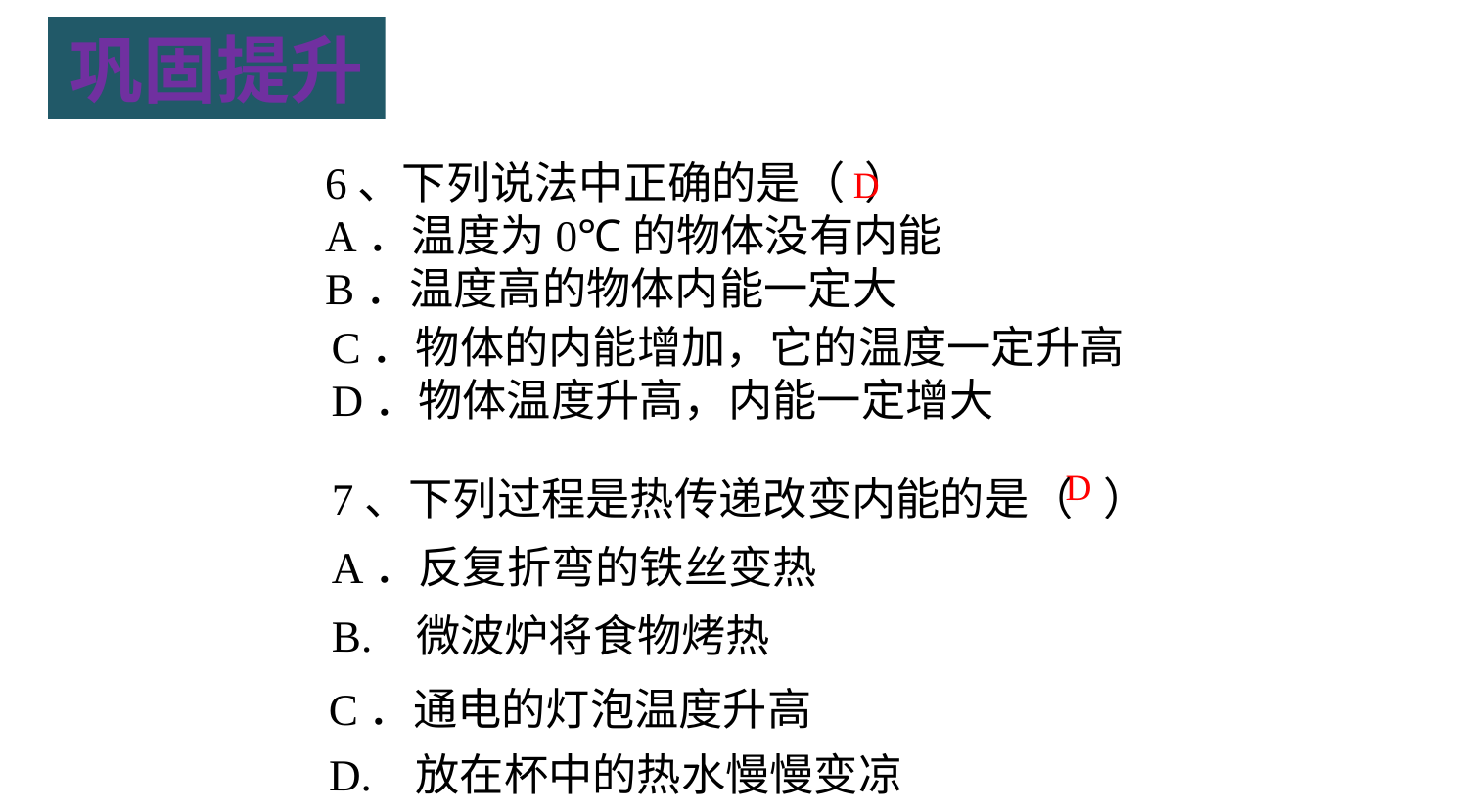

巩固提升
D
6、下列说法中正确的是（  ）
A．温度为0℃的物体没有内能
B．温度高的物体内能一定大
C．物体的内能增加，它的温度一定升高
D．物体温度升高，内能一定增大
7、下列过程是热传递改变内能的是（   ）
A．反复折弯的铁丝变热
B.   微波炉将食物烤热
D

C．通电的灯泡温度升高
D.   放在杯中的热水慢慢变凉